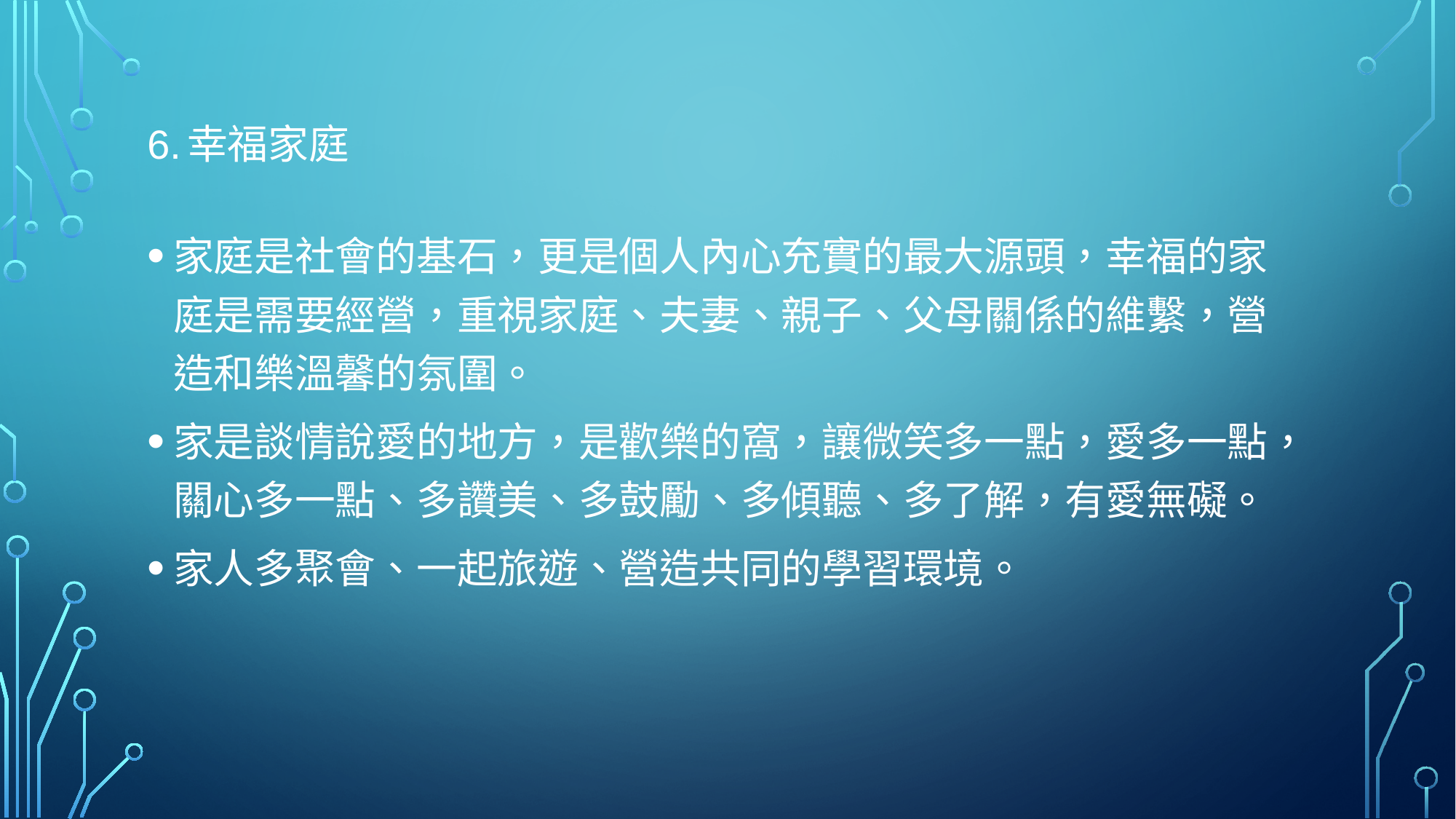

# 6.幸福家庭
家庭是社會的基石，更是個人內心充實的最大源頭，幸福的家庭是需要經營，重視家庭、夫妻、親子、父母關係的維繫，營造和樂溫馨的氛圍。
家是談情說愛的地方，是歡樂的窩，讓微笑多一點，愛多一點，關心多一點、多讚美、多鼓勵、多傾聽、多了解，有愛無礙。
家人多聚會、一起旅遊、營造共同的學習環境。